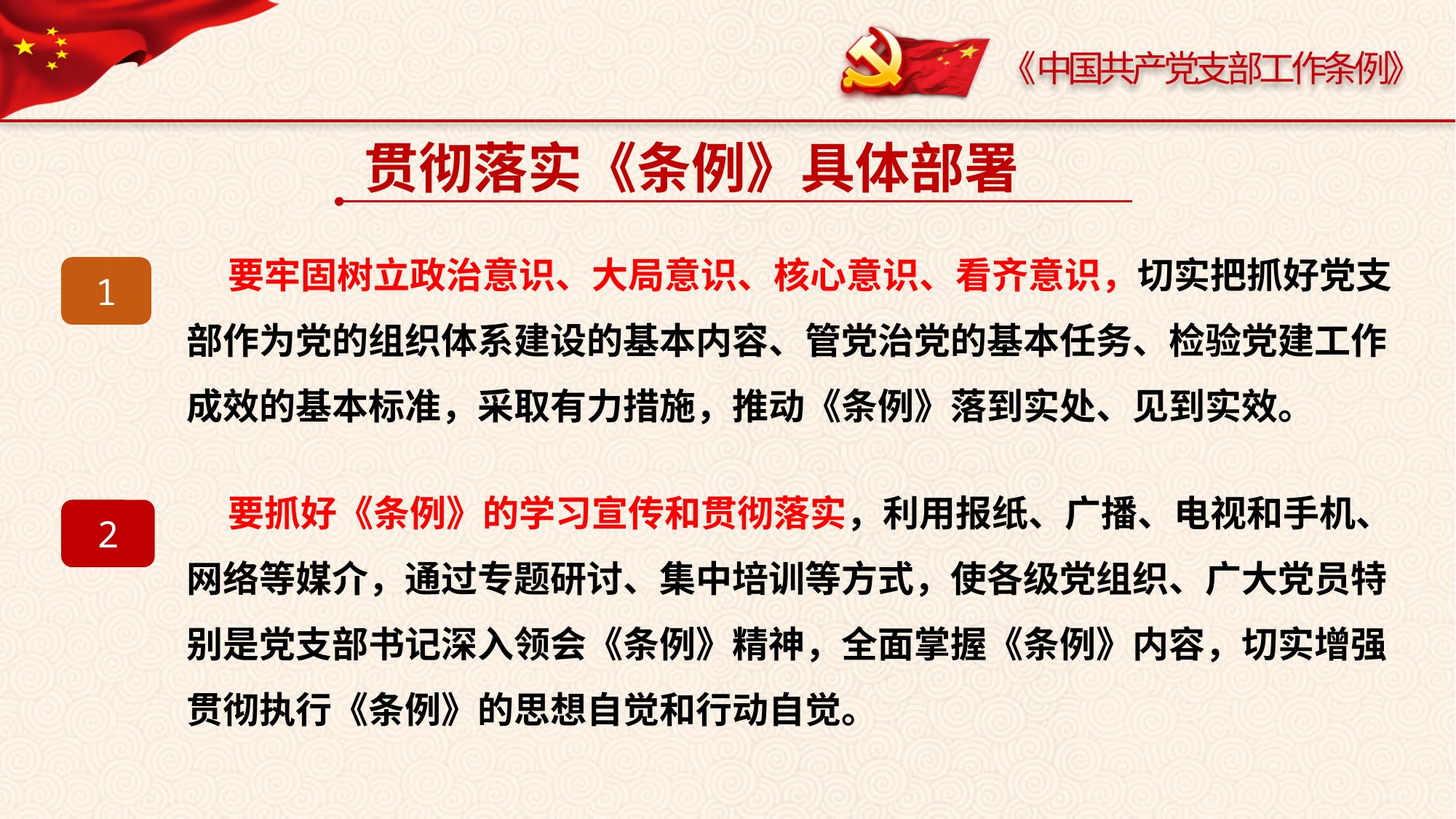

贯彻落实《条例》具体部署
    要牢固树立政治意识、大局意识、核心意识、看齐意识，切实把抓好党支部作为党的组织体系建设的基本内容、管党治党的基本任务、检验党建工作成效的基本标准，采取有力措施，推动《条例》落到实处、见到实效。
1
    要抓好《条例》的学习宣传和贯彻落实，利用报纸、广播、电视和手机、网络等媒介，通过专题研讨、集中培训等方式，使各级党组织、广大党员特别是党支部书记深入领会《条例》精神，全面掌握《条例》内容，切实增强贯彻执行《条例》的思想自觉和行动自觉。
2